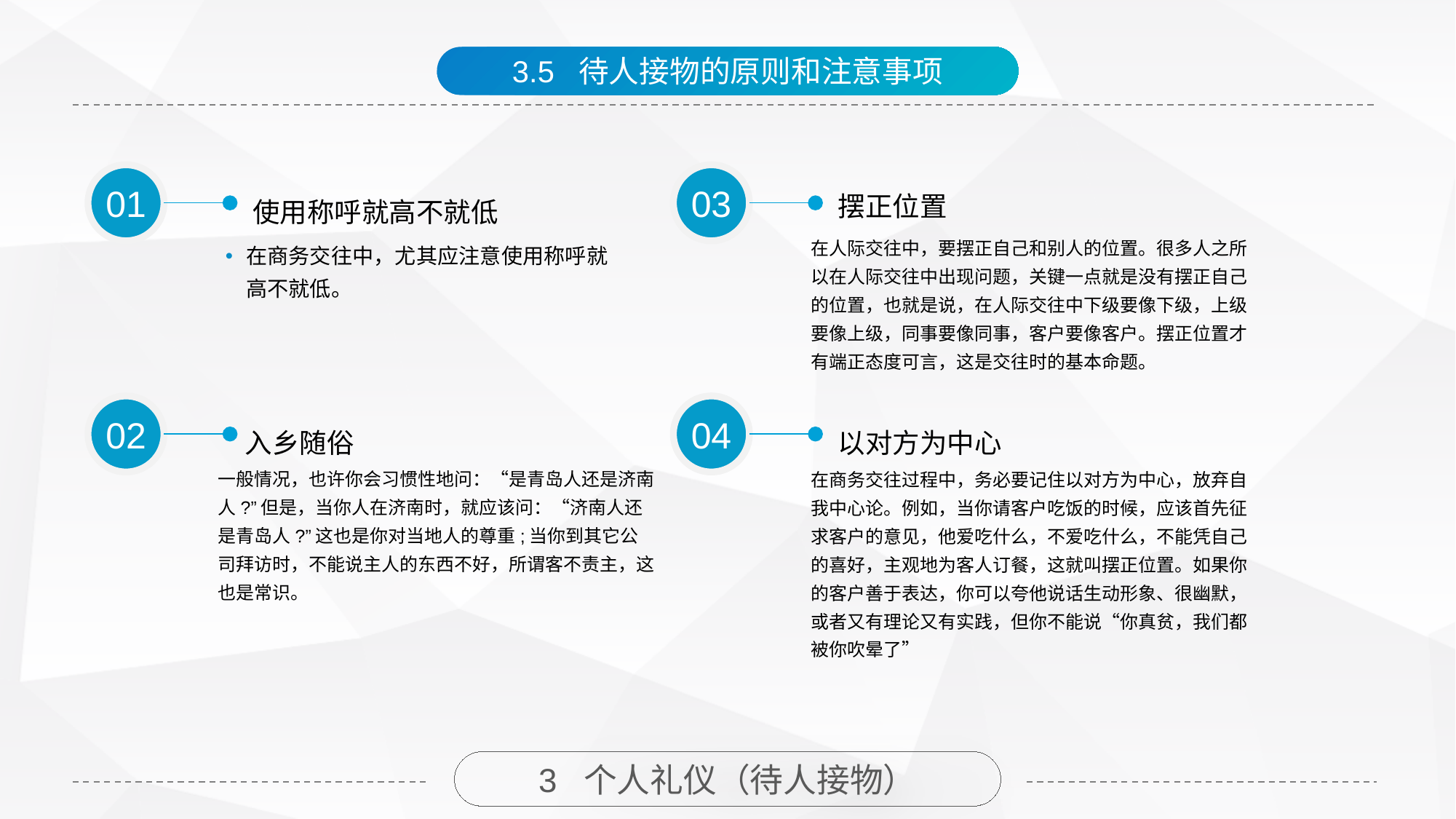

3.5  待人接物的原则和注意事项
01
使用称呼就高不就低
在商务交往中，尤其应注意使用称呼就高不就低。
03
摆正位置
在人际交往中，要摆正自己和别人的位置。很多人之所以在人际交往中出现问题，关键一点就是没有摆正自己的位置，也就是说，在人际交往中下级要像下级，上级要像上级，同事要像同事，客户要像客户。摆正位置才有端正态度可言，这是交往时的基本命题。
02
入乡随俗
一般情况，也许你会习惯性地问：“是青岛人还是济南人?”但是，当你人在济南时，就应该问：“济南人还是青岛人?”这也是你对当地人的尊重;当你到其它公司拜访时，不能说主人的东西不好，所谓客不责主，这也是常识。
04
以对方为中心
在商务交往过程中，务必要记住以对方为中心，放弃自我中心论。例如，当你请客户吃饭的时候，应该首先征求客户的意见，他爱吃什么，不爱吃什么，不能凭自己的喜好，主观地为客人订餐，这就叫摆正位置。如果你的客户善于表达，你可以夸他说话生动形象、很幽默，或者又有理论又有实践，但你不能说“你真贫，我们都被你吹晕了”
3  个人礼仪（待人接物）